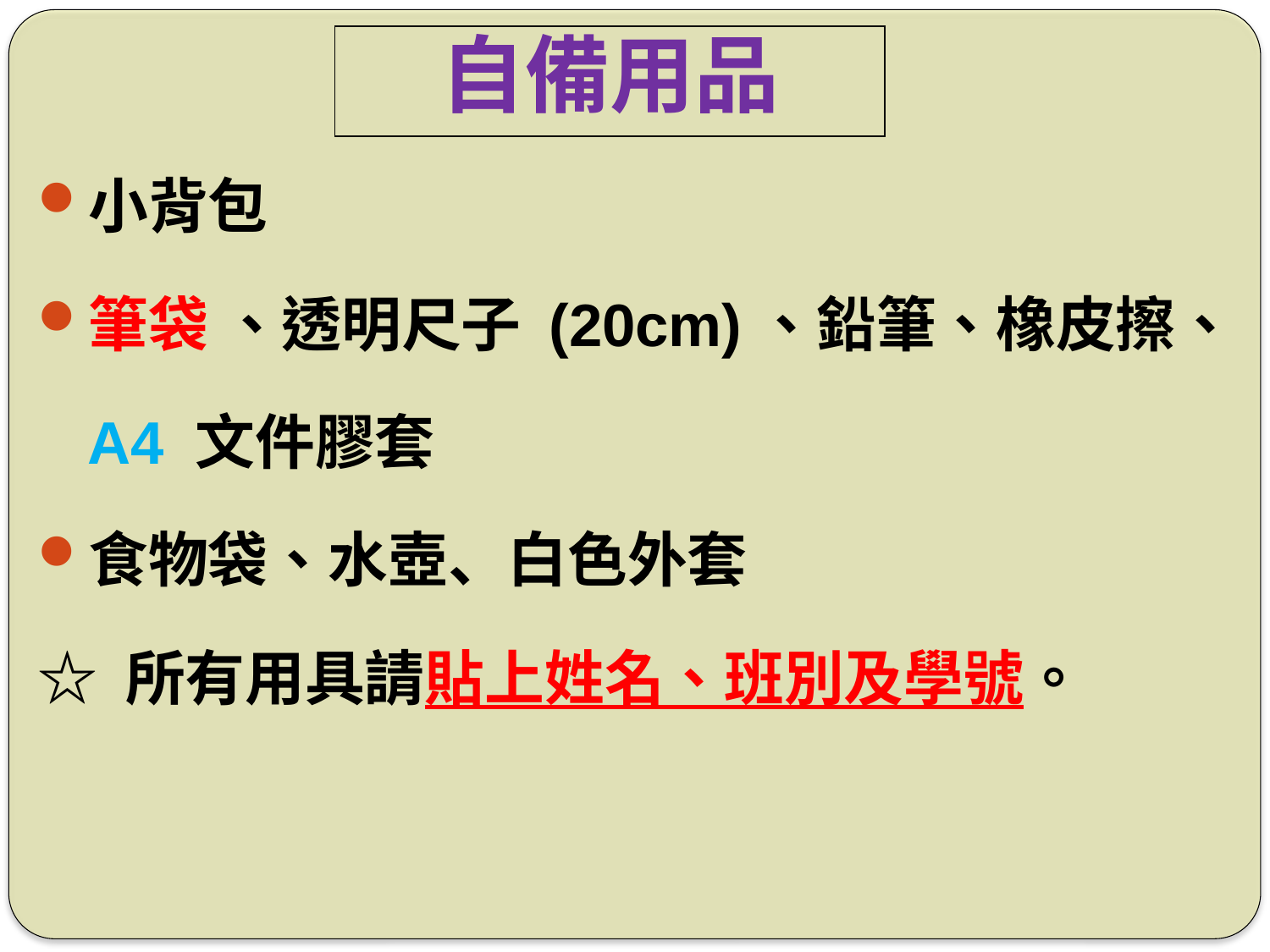

# 自備用品
小背包
筆袋 、透明尺子 (20cm)、鉛筆、橡皮擦、
   A4 文件膠套
食物袋、水壺、白色外套
☆ 所有用具請貼上姓名、班別及學號。